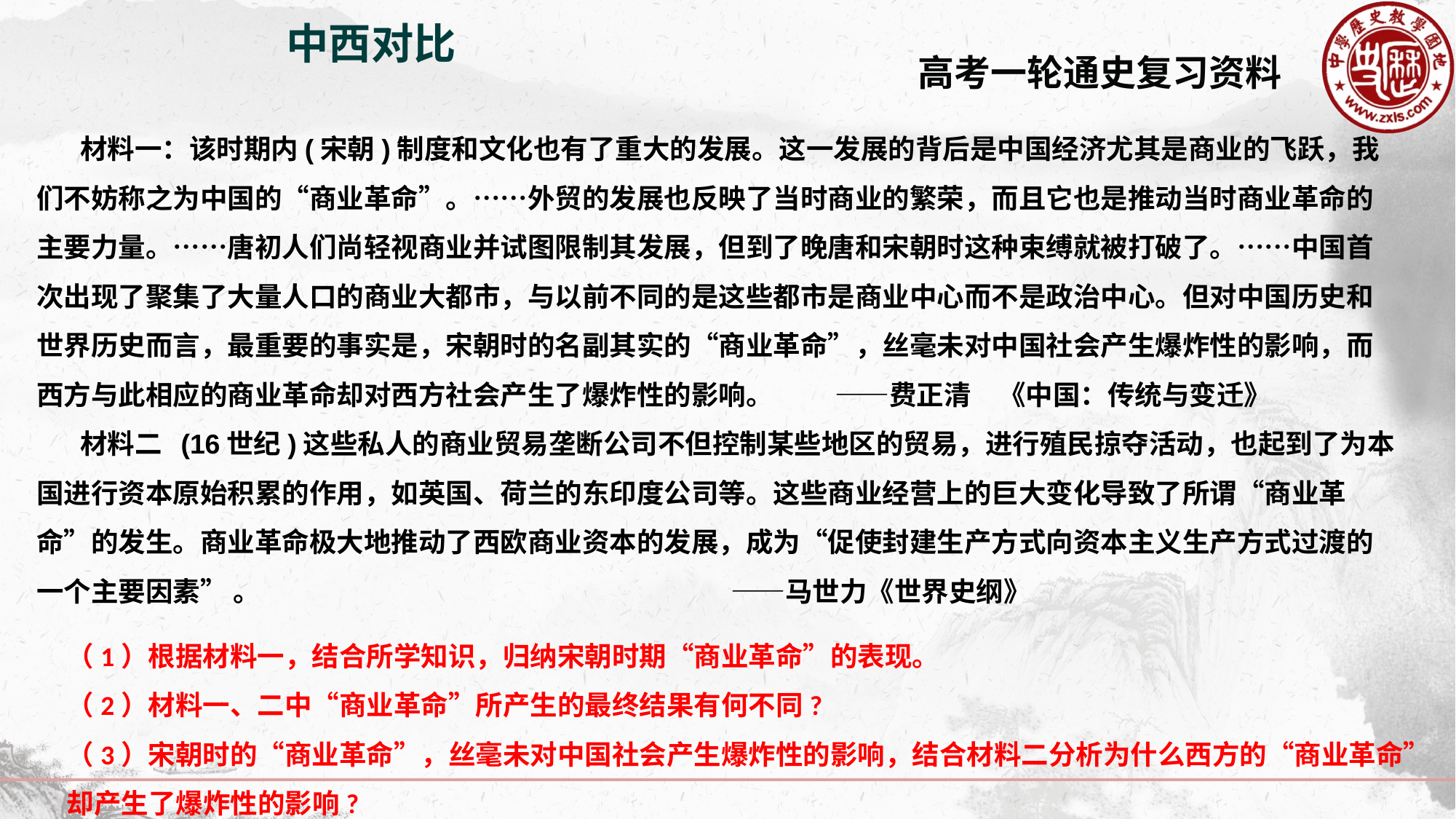

中西对比
      材料一：该时期内(宋朝)制度和文化也有了重大的发展。这一发展的背后是中国经济尤其是商业的飞跃，我们不妨称之为中国的“商业革命”。……外贸的发展也反映了当时商业的繁荣，而且它也是推动当时商业革命的主要力量。……唐初人们尚轻视商业并试图限制其发展，但到了晚唐和宋朝时这种束缚就被打破了。……中国首次出现了聚集了大量人口的商业大都市，与以前不同的是这些都市是商业中心而不是政治中心。但对中国历史和世界历史而言，最重要的事实是，宋朝时的名副其实的“商业革命”，丝毫未对中国社会产生爆炸性的影响，而西方与此相应的商业革命却对西方社会产生了爆炸性的影响。          ——费正清　《中国：传统与变迁》
      材料二  (16世纪)这些私人的商业贸易垄断公司不但控制某些地区的贸易，进行殖民掠夺活动，也起到了为本国进行资本原始积累的作用，如英国、荷兰的东印度公司等。这些商业经营上的巨大变化导致了所谓“商业革命”的发生。商业革命极大地推动了西欧商业资本的发展，成为“促使封建生产方式向资本主义生产方式过渡的一个主要因素” 。                                                                            ——马世力《世界史纲》
（1）根据材料一，结合所学知识，归纳宋朝时期“商业革命”的表现。
（2）材料一、二中“商业革命”所产生的最终结果有何不同?
（3）宋朝时的“商业革命”，丝毫未对中国社会产生爆炸性的影响，结合材料二分析为什么西方的“商业革命”却产生了爆炸性的影响?